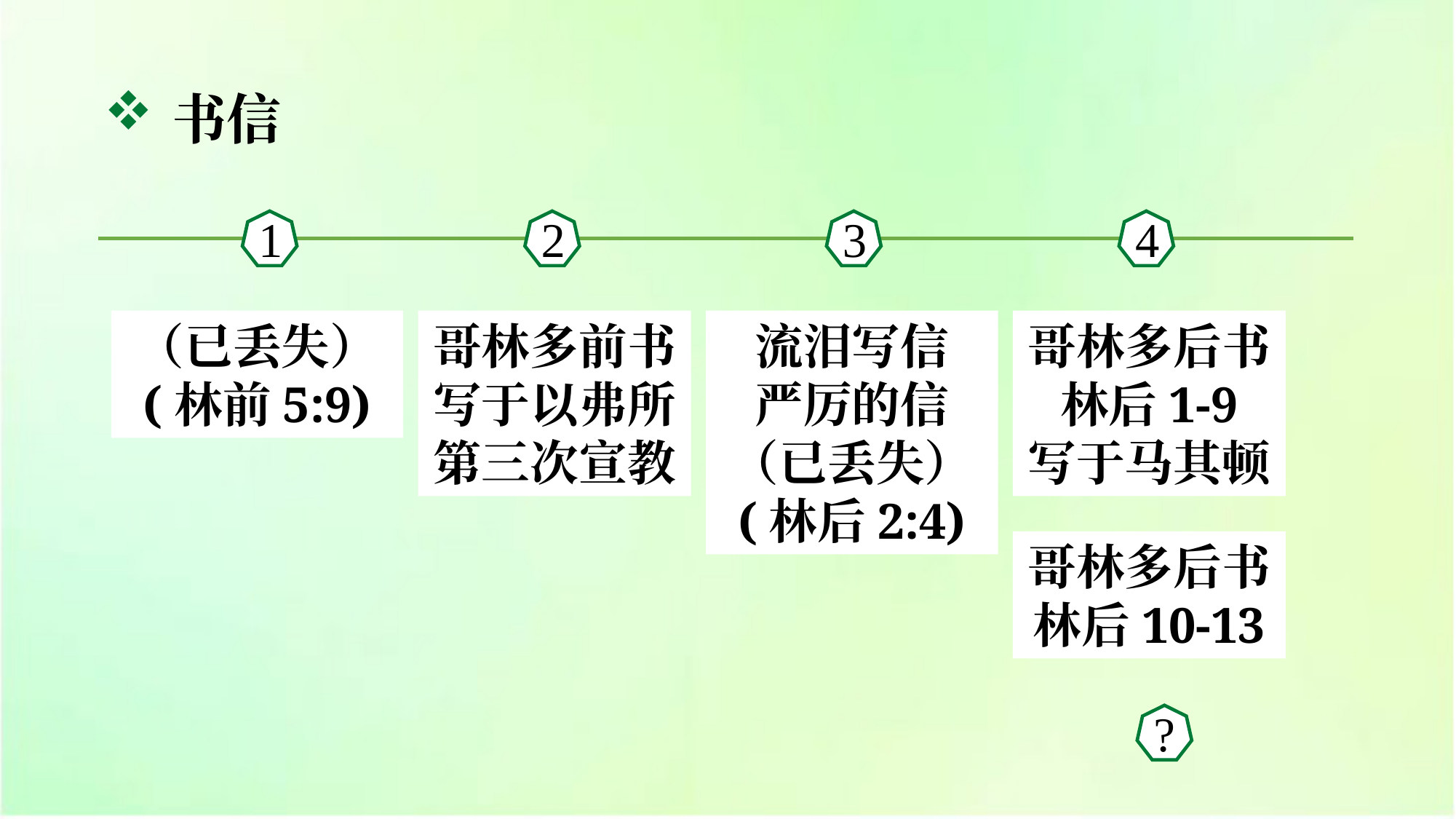

书信
1
2
3
4
（已丢失）
(林前5:9)
哥林多前书写于以弗所
第三次宣教
流泪写信
严厉的信 （已丢失）
(林后2:4)
哥林多后书林后1-9
写于马其顿
哥林多后书林后10-13
?